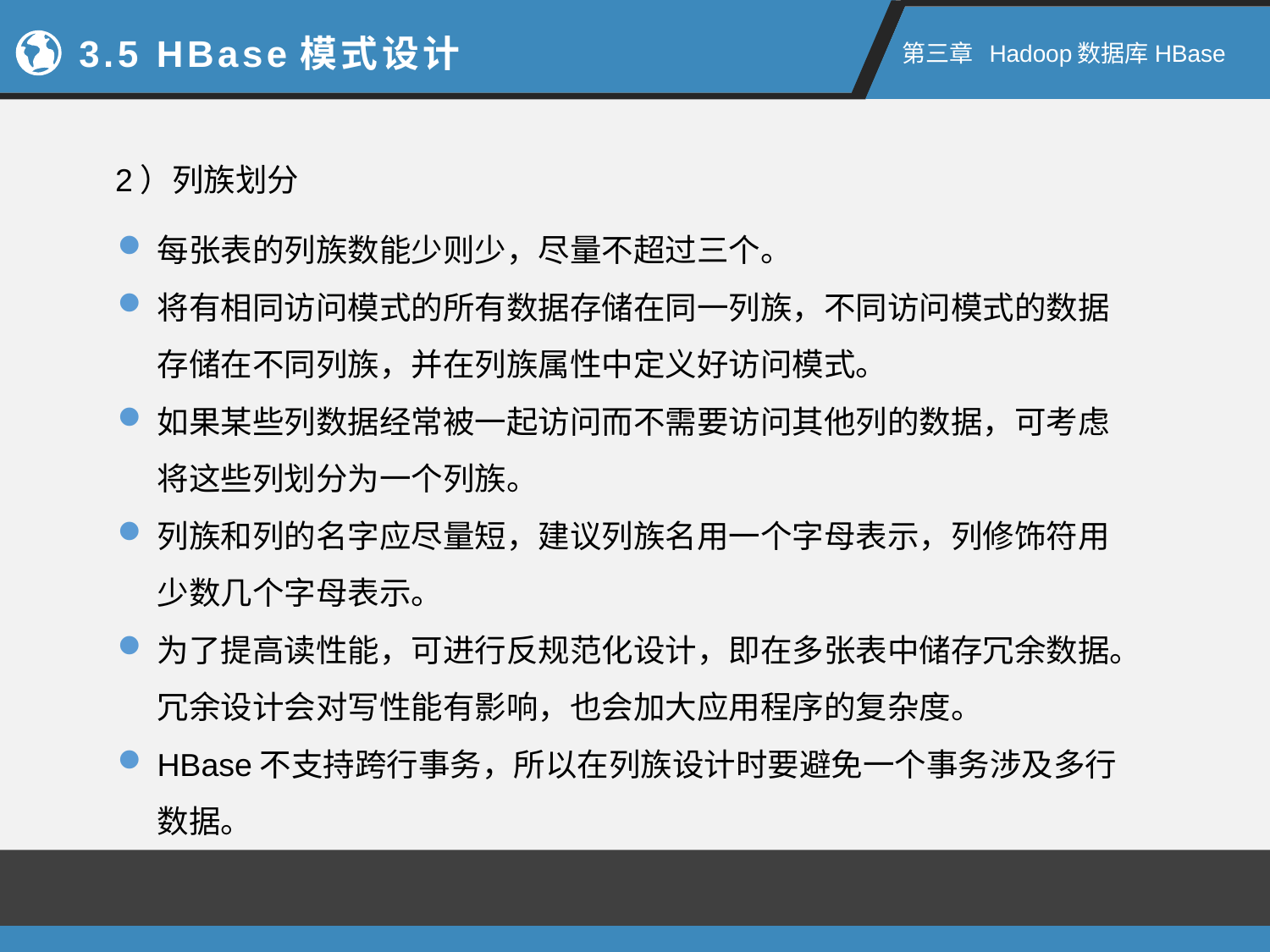

3.5 HBase模式设计

第三章  Hadoop数据库HBase
2）列族划分
每张表的列族数能少则少，尽量不超过三个。
将有相同访问模式的所有数据存储在同一列族，不同访问模式的数据存储在不同列族，并在列族属性中定义好访问模式。
如果某些列数据经常被一起访问而不需要访问其他列的数据，可考虑将这些列划分为一个列族。
列族和列的名字应尽量短，建议列族名用一个字母表示，列修饰符用少数几个字母表示。
为了提高读性能，可进行反规范化设计，即在多张表中储存冗余数据。冗余设计会对写性能有影响，也会加大应用程序的复杂度。
HBase不支持跨行事务，所以在列族设计时要避免一个事务涉及多行数据。